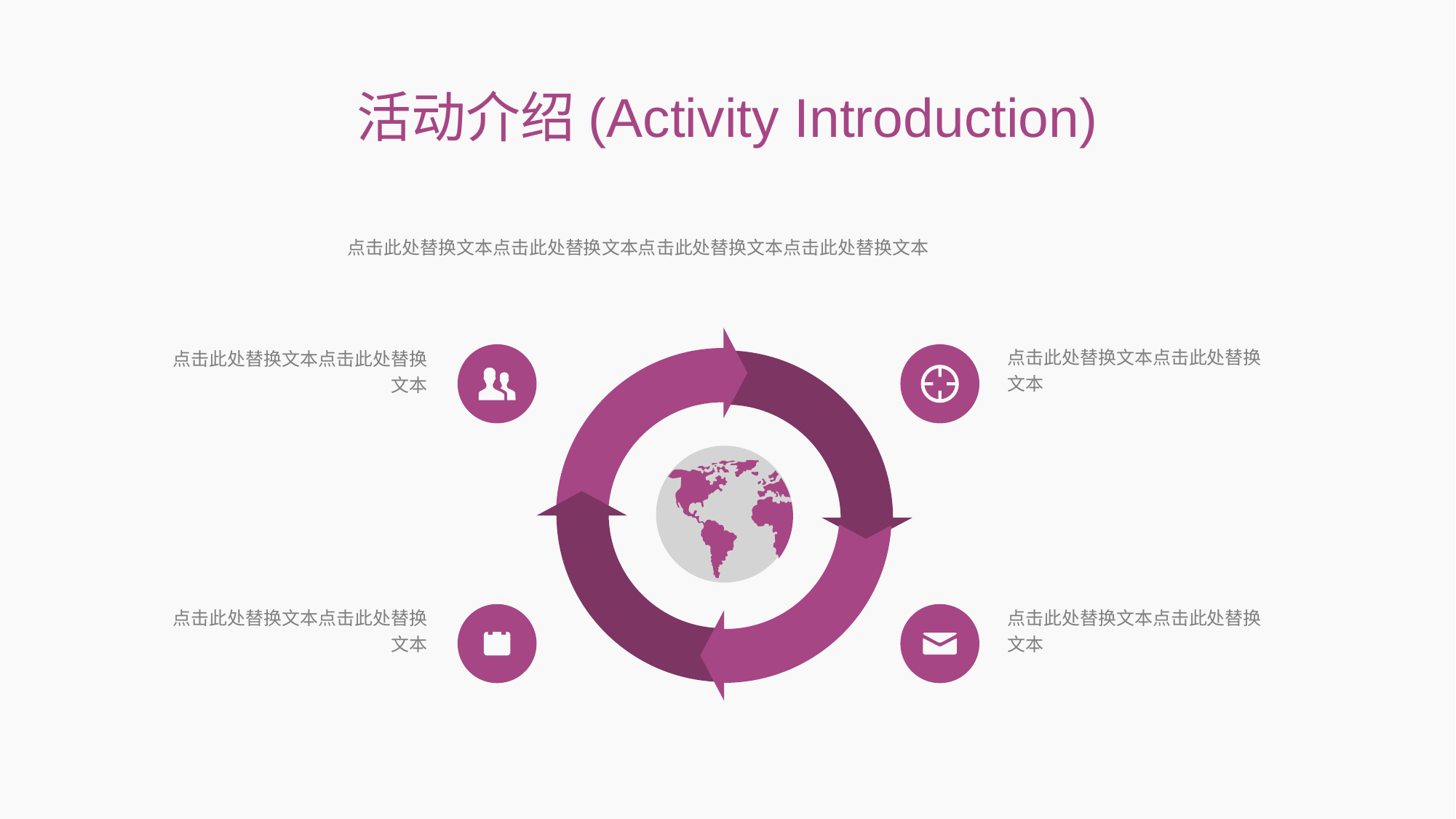

# 活动介绍(Activity Introduction)
点击此处替换文本点击此处替换文本点击此处替换文本点击此处替换文本

点击此处替换文本点击此处替换文本
点击此处替换文本点击此处替换文本

点击此处替换文本点击此处替换文本
点击此处替换文本点击此处替换文本